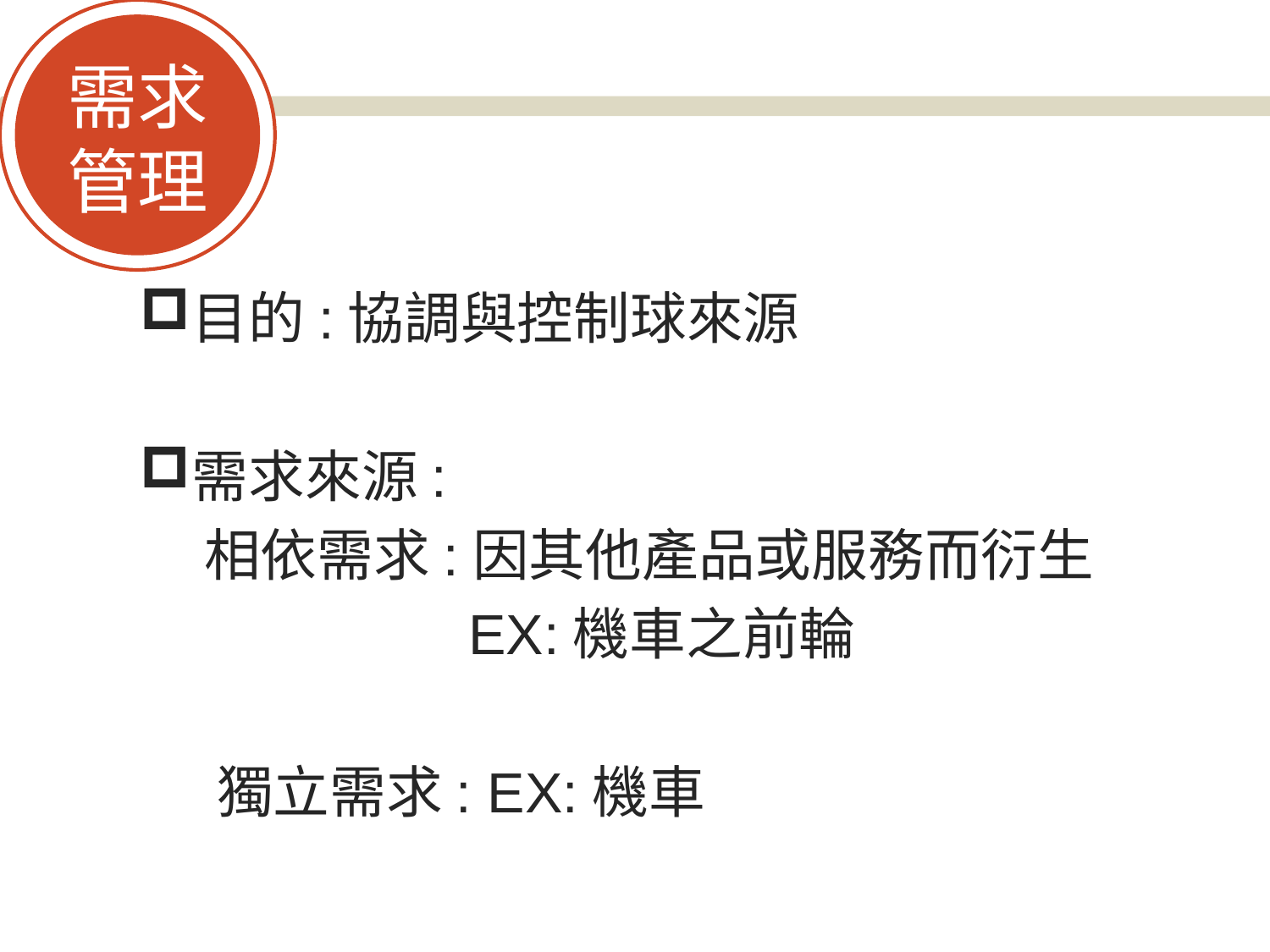

需求
管理
目的:協調與控制球來源

需求來源:
    相依需求:因其他產品或服務而衍生
                     EX:機車之前輪

     獨立需求: EX:機車